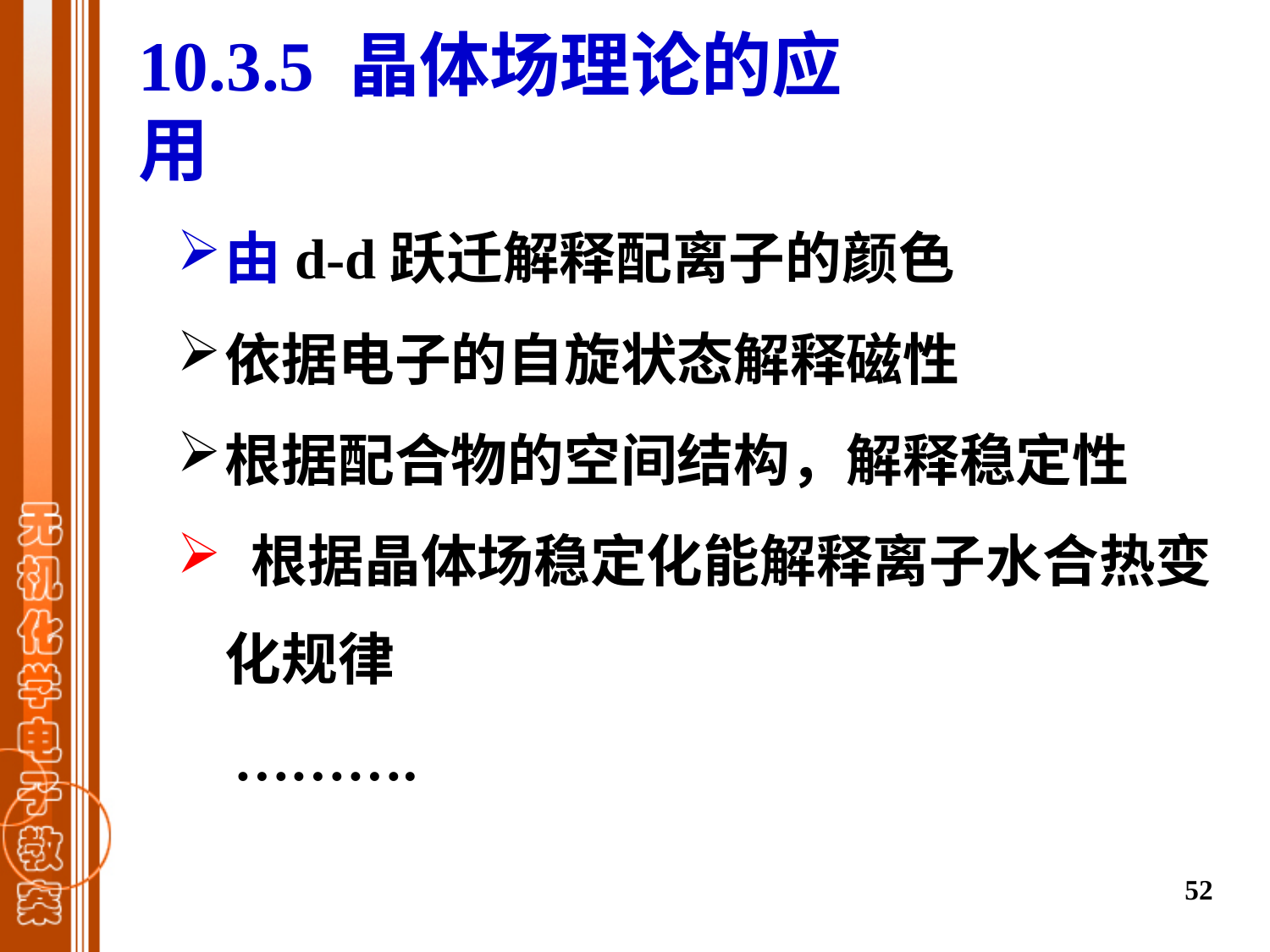

10.3.5 晶体场理论的应用
由d-d跃迁解释配离子的颜色
依据电子的自旋状态解释磁性
根据配合物的空间结构，解释稳定性
 根据晶体场稳定化能解释离子水合热变化规律
    ……….
52